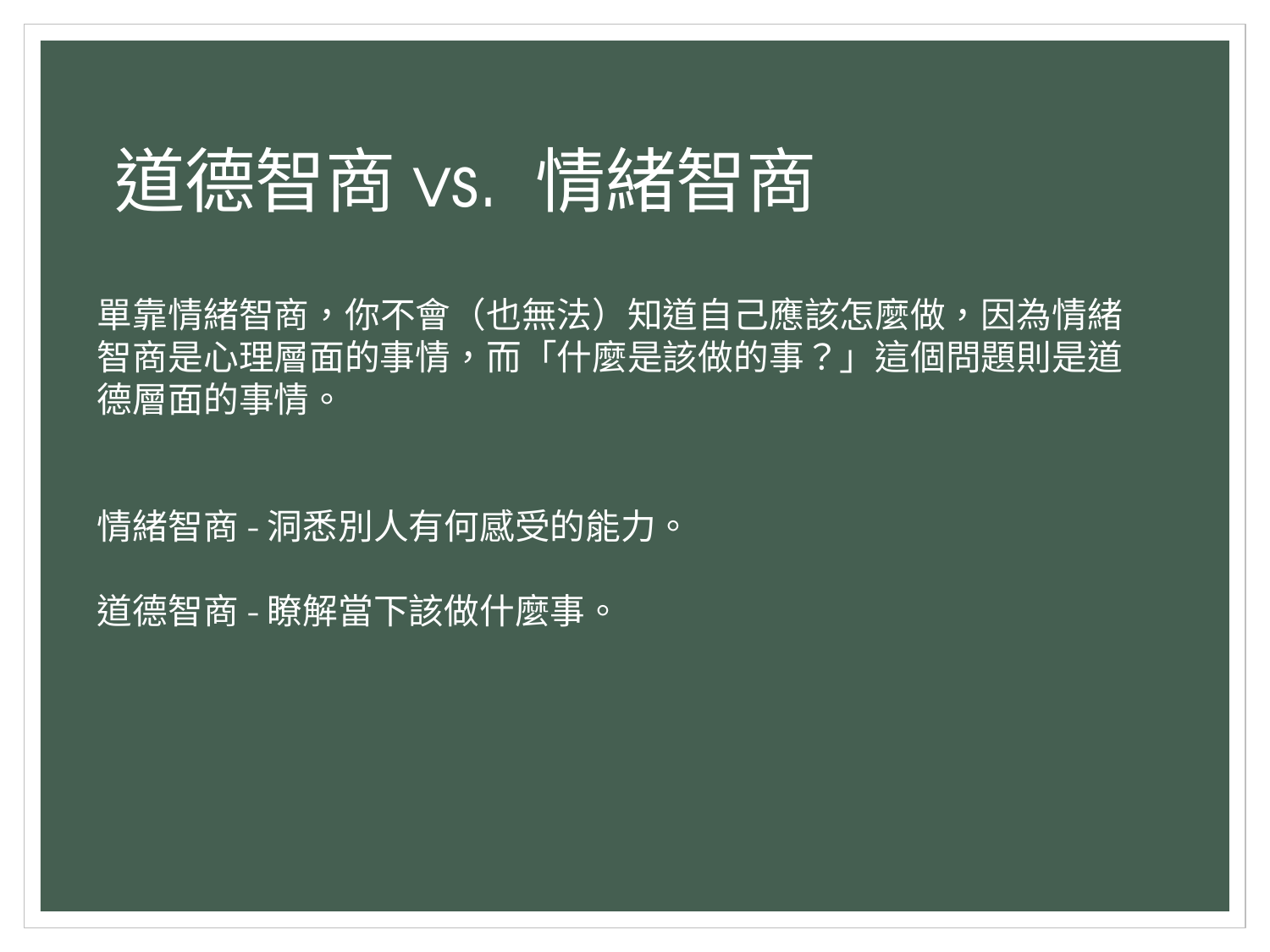

# 道德智商vs. 情緒智商
單靠情緒智商，你不會（也無法）知道自己應該怎麼做，因為情緒智商是心理層面的事情，而「什麼是該做的事？」這個問題則是道德層面的事情。

情緒智商-洞悉別人有何感受的能力。

道德智商-瞭解當下該做什麼事。